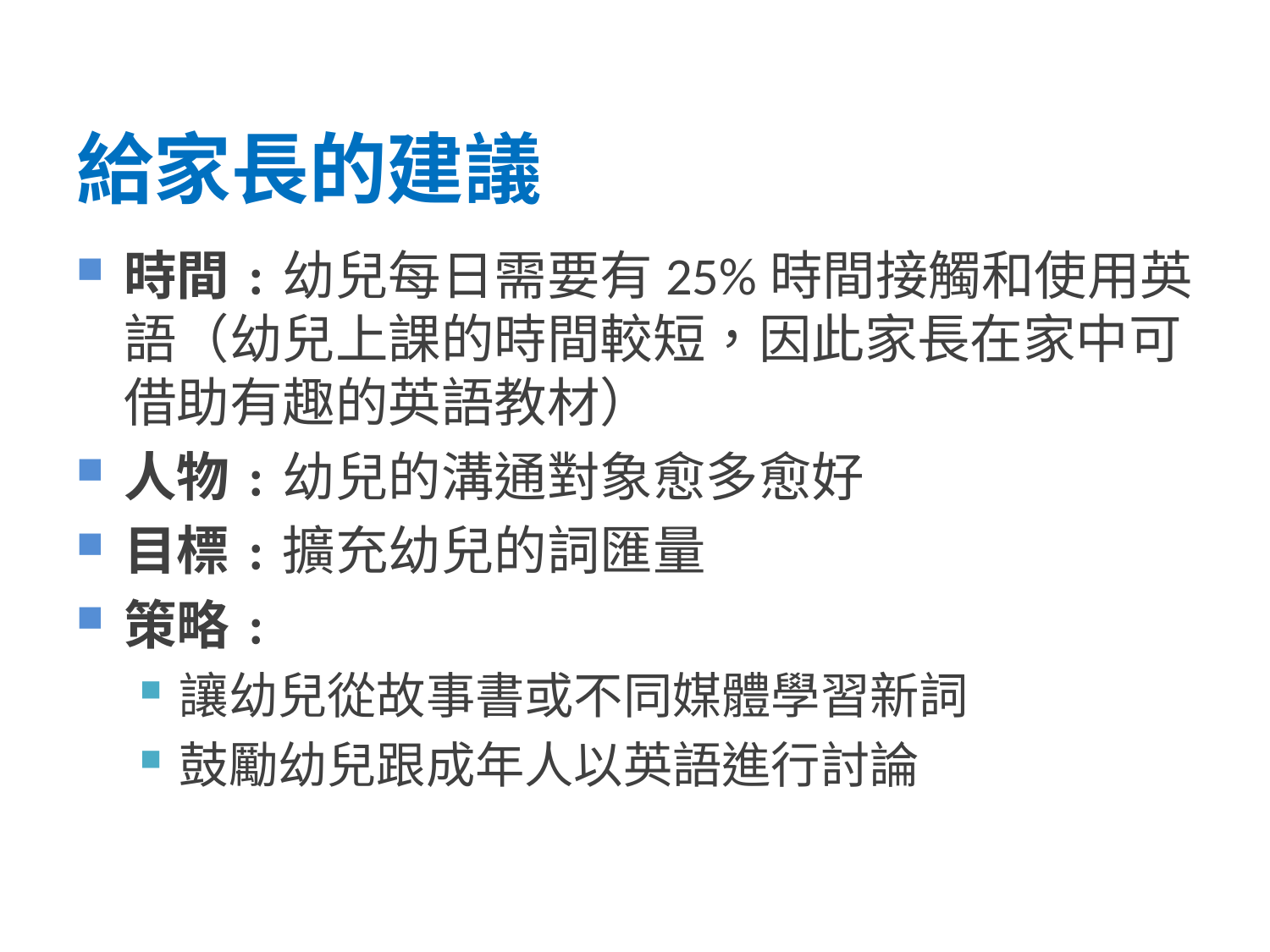

# 給家長的建議
時間﹕幼兒每日需要有25%時間接觸和使用英語（幼兒上課的時間較短，因此家長在家中可借助有趣的英語教材）
人物﹕幼兒的溝通對象愈多愈好
目標﹕擴充幼兒的詞匯量
策略﹕
讓幼兒從故事書或不同媒體學習新詞
鼓勵幼兒跟成年人以英語進行討論